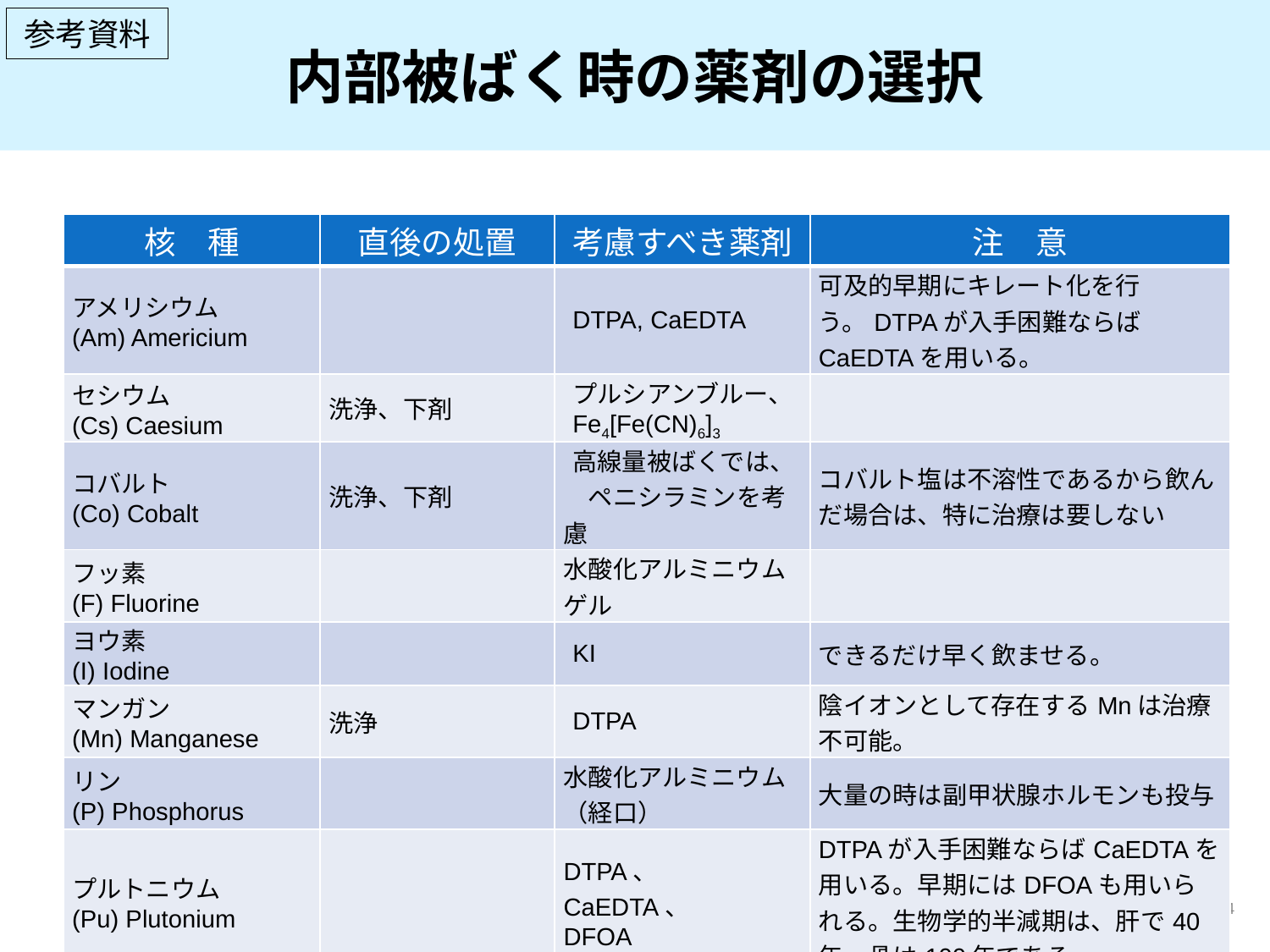

参考資料
# 内部被ばく時の薬剤の選択
| 核　種 | 直後の処置 | 考慮すべき薬剤 | 注　意 |
| --- | --- | --- | --- |
| アメリシウム (Am) Americium |  | DTPA, CaEDTA | 可及的早期にキレート化を行う。DTPAが入手困難ならばCaEDTAを用いる。 |
| セシウム (Cs) Caesium | 洗浄、下剤 | プルシアンブルー、 Fe4[Fe(CN)6]3 |  |
| コバルト (Co) Cobalt | 洗浄、下剤 | 高線量被ばくでは、　ペニシラミンを考慮 | コバルト塩は不溶性であるから飲んだ場合は、特に治療は要しない |
| フッ素 (F) Fluorine |  | 水酸化アルミニウムゲル |  |
| ヨウ素 (I) Iodine |  | KI | できるだけ早く飲ませる。 |
| マンガン (Mn) Manganese | 洗浄 | DTPA | 陰イオンとして存在するMnは治療不可能。 |
| リン (P) Phosphorus |  | 水酸化アルミニウム（経口） | 大量の時は副甲状腺ホルモンも投与 |
| プルトニウム (Pu) Plutonium |  | DTPA、 CaEDTA、 DFOA | DTPAが入手困難ならばCaEDTAを用いる。早期にはDFOAも用いられる。生物学的半減期は、肝で40年、骨は100年である。 |
14